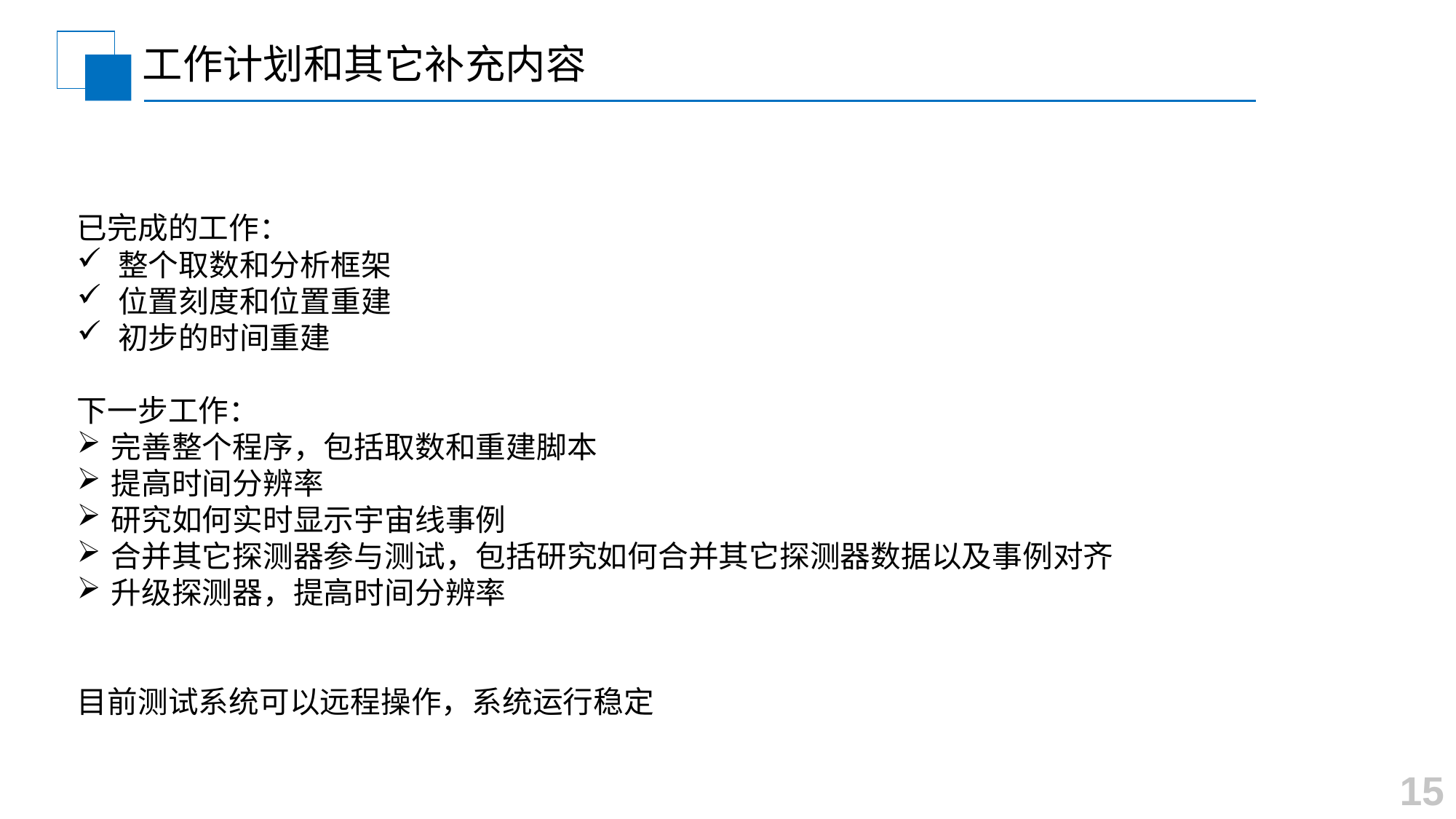

# 工作计划和其它补充内容
已完成的工作：
整个取数和分析框架
位置刻度和位置重建
初步的时间重建

下一步工作：
完善整个程序，包括取数和重建脚本
提高时间分辨率
研究如何实时显示宇宙线事例
合并其它探测器参与测试，包括研究如何合并其它探测器数据以及事例对齐
升级探测器，提高时间分辨率

目前测试系统可以远程操作，系统运行稳定
15